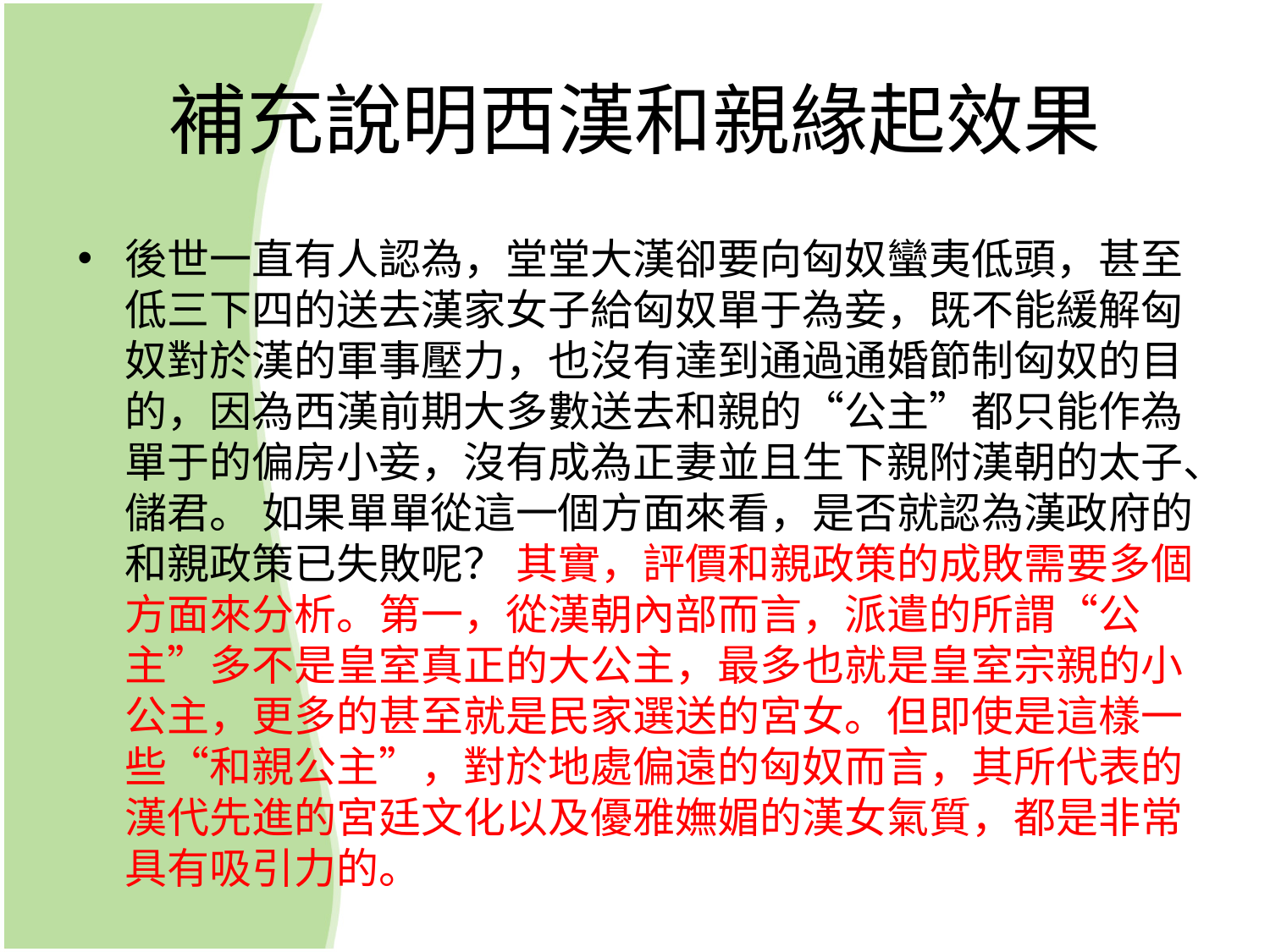

# 補充說明西漢和親緣起效果
後世一直有人認為，堂堂大漢卻要向匈奴蠻夷低頭，甚至低三下四的送去漢家女子給匈奴單于為妾，既不能緩解匈奴對於漢的軍事壓力，也沒有達到通過通婚節制匈奴的目的，因為西漢前期大多數送去和親的“公主”都只能作為單于的偏房小妾，沒有成為正妻並且生下親附漢朝的太子、儲君。 如果單單從這一個方面來看，是否就認為漢政府的和親政策已失敗呢？ 其實，評價和親政策的成敗需要多個方面來分析。第一，從漢朝內部而言，派遣的所謂“公主”多不是皇室真正的大公主，最多也就是皇室宗親的小公主，更多的甚至就是民家選送的宮女。但即使是這樣一些“和親公主”，對於地處偏遠的匈奴而言，其所代表的漢代先進的宮廷文化以及優雅嫵媚的漢女氣質，都是非常具有吸引力的。